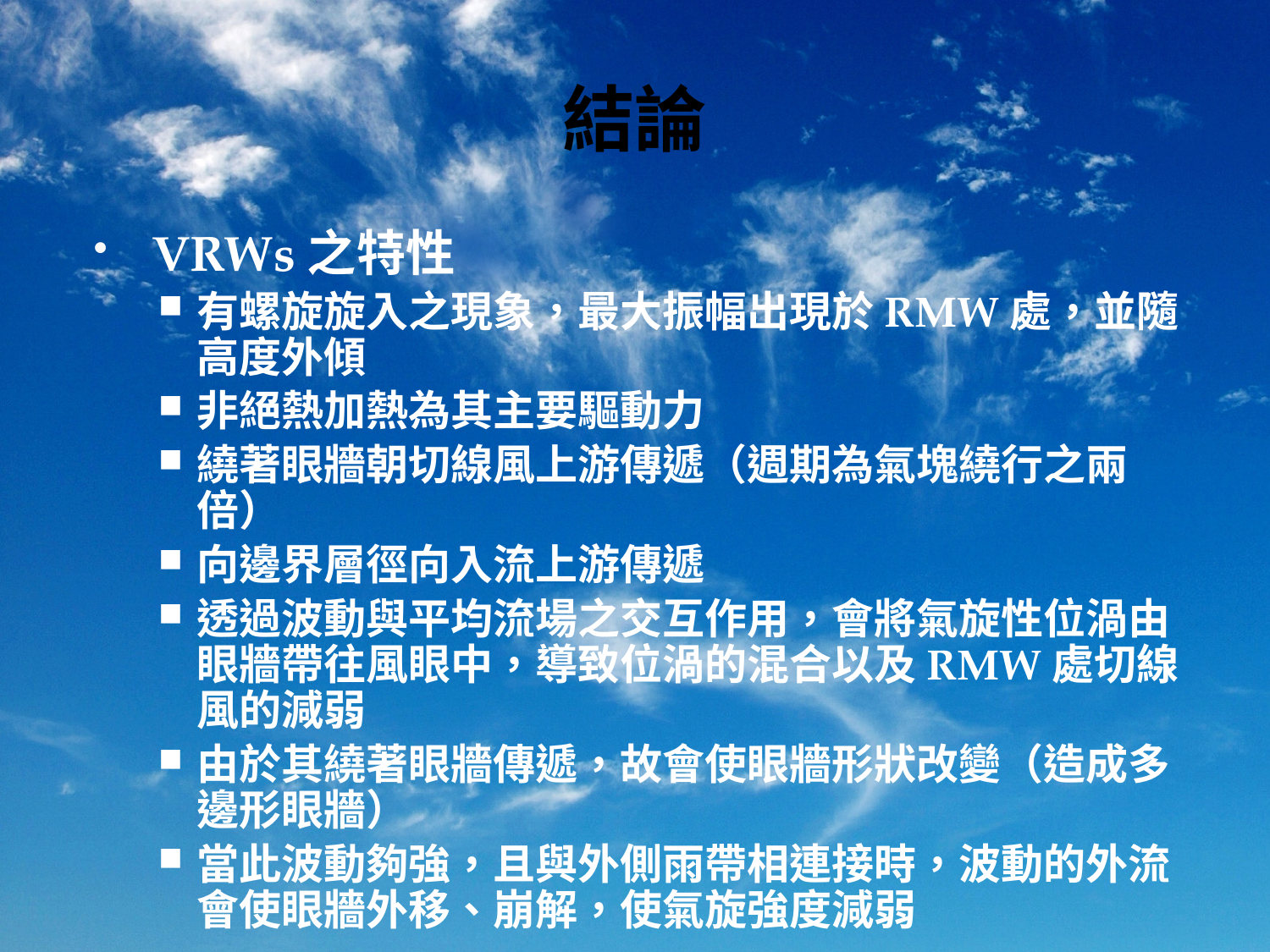

# 結論
VRWs之特性
有螺旋旋入之現象，最大振幅出現於RMW處，並隨高度外傾
非絕熱加熱為其主要驅動力
繞著眼牆朝切線風上游傳遞（週期為氣塊繞行之兩倍）
向邊界層徑向入流上游傳遞
透過波動與平均流場之交互作用，會將氣旋性位渦由眼牆帶往風眼中，導致位渦的混合以及RMW處切線風的減弱
由於其繞著眼牆傳遞，故會使眼牆形狀改變（造成多邊形眼牆）
當此波動夠強，且與外側雨帶相連接時，波動的外流會使眼牆外移、崩解，使氣旋強度減弱